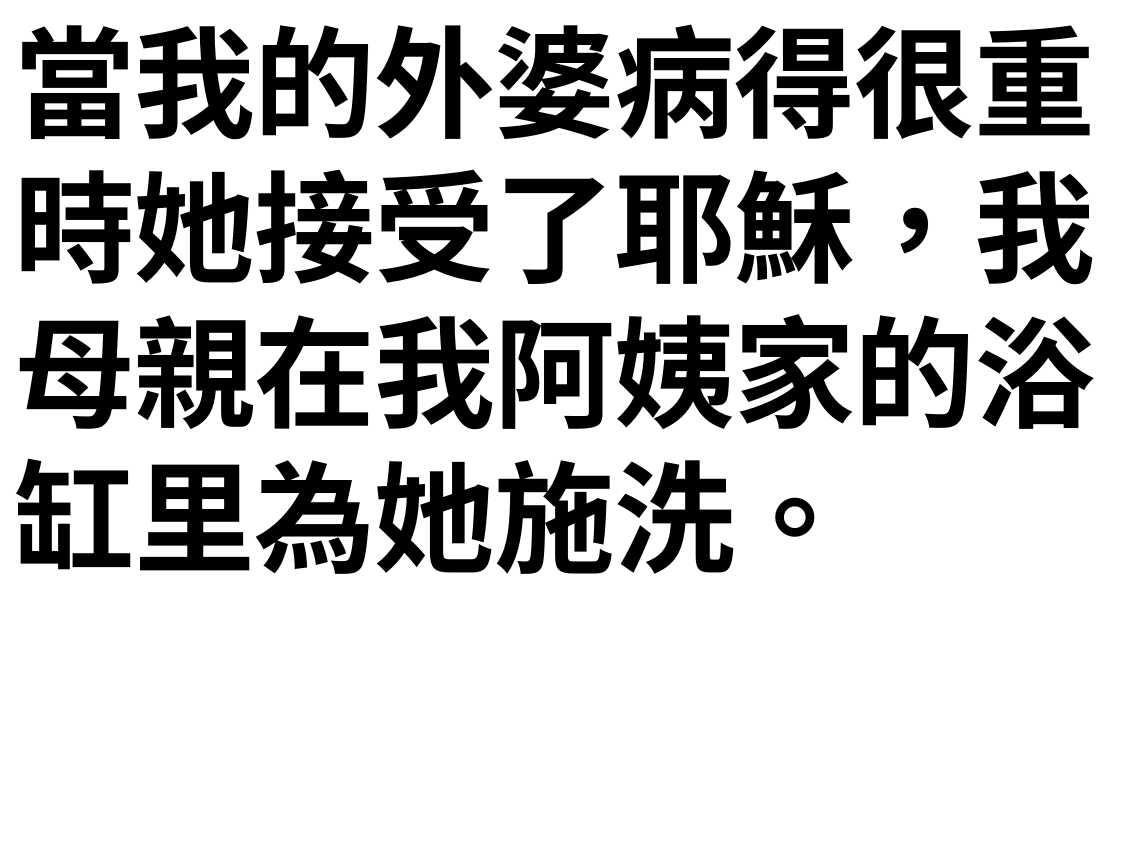

當我的外婆病得很重時她接受了耶穌，我母親在我阿姨家的浴缸里為她施洗。